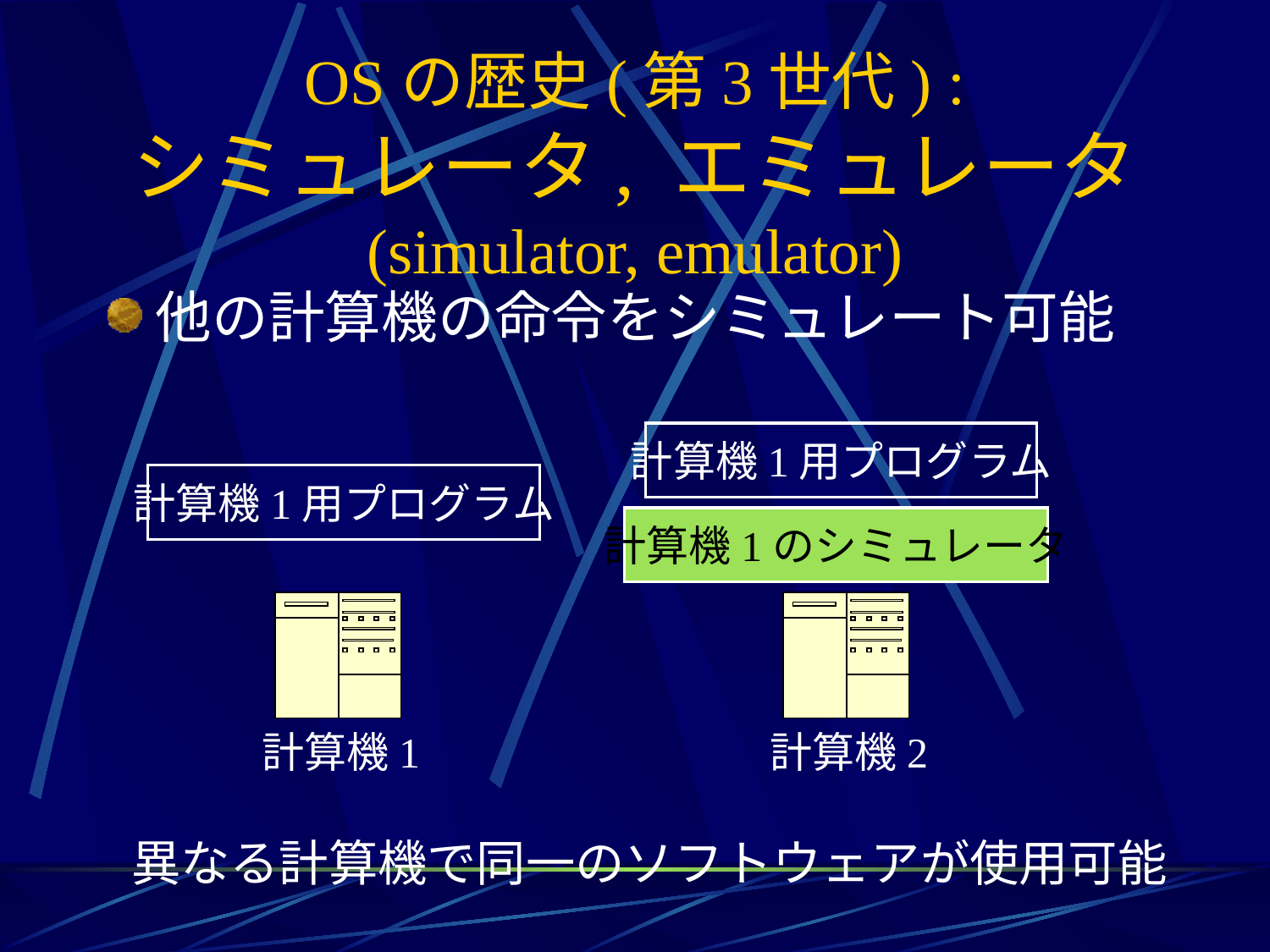

# OSの歴史(第3世代) : シミュレータ, エミュレータ (simulator, emulator)
他の計算機の命令をシミュレート可能
計算機1用プログラム
計算機1用プログラム
計算機1のシミュレータ

計算機1

計算機2
異なる計算機で同一のソフトウェアが使用可能